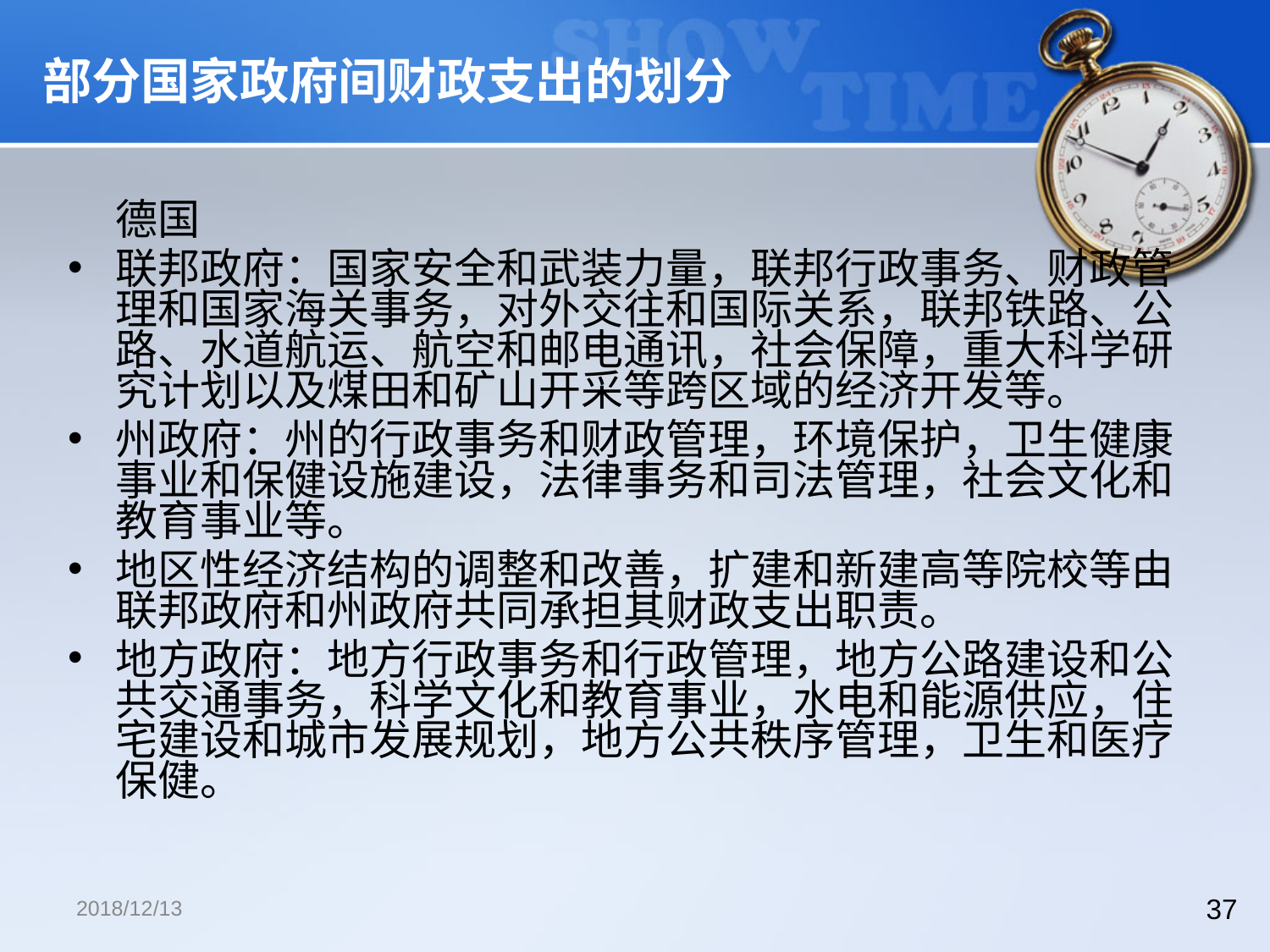

# 部分国家政府间财政支出的划分
	德国
联邦政府：国家安全和武装力量，联邦行政事务、财政管理和国家海关事务，对外交往和国际关系，联邦铁路、公路、水道航运、航空和邮电通讯，社会保障，重大科学研究计划以及煤田和矿山开采等跨区域的经济开发等。
州政府：州的行政事务和财政管理，环境保护，卫生健康事业和保健设施建设，法律事务和司法管理，社会文化和教育事业等。
地区性经济结构的调整和改善，扩建和新建高等院校等由联邦政府和州政府共同承担其财政支出职责。
地方政府：地方行政事务和行政管理，地方公路建设和公共交通事务，科学文化和教育事业，水电和能源供应，住宅建设和城市发展规划，地方公共秩序管理，卫生和医疗保健。
2018/12/13
37